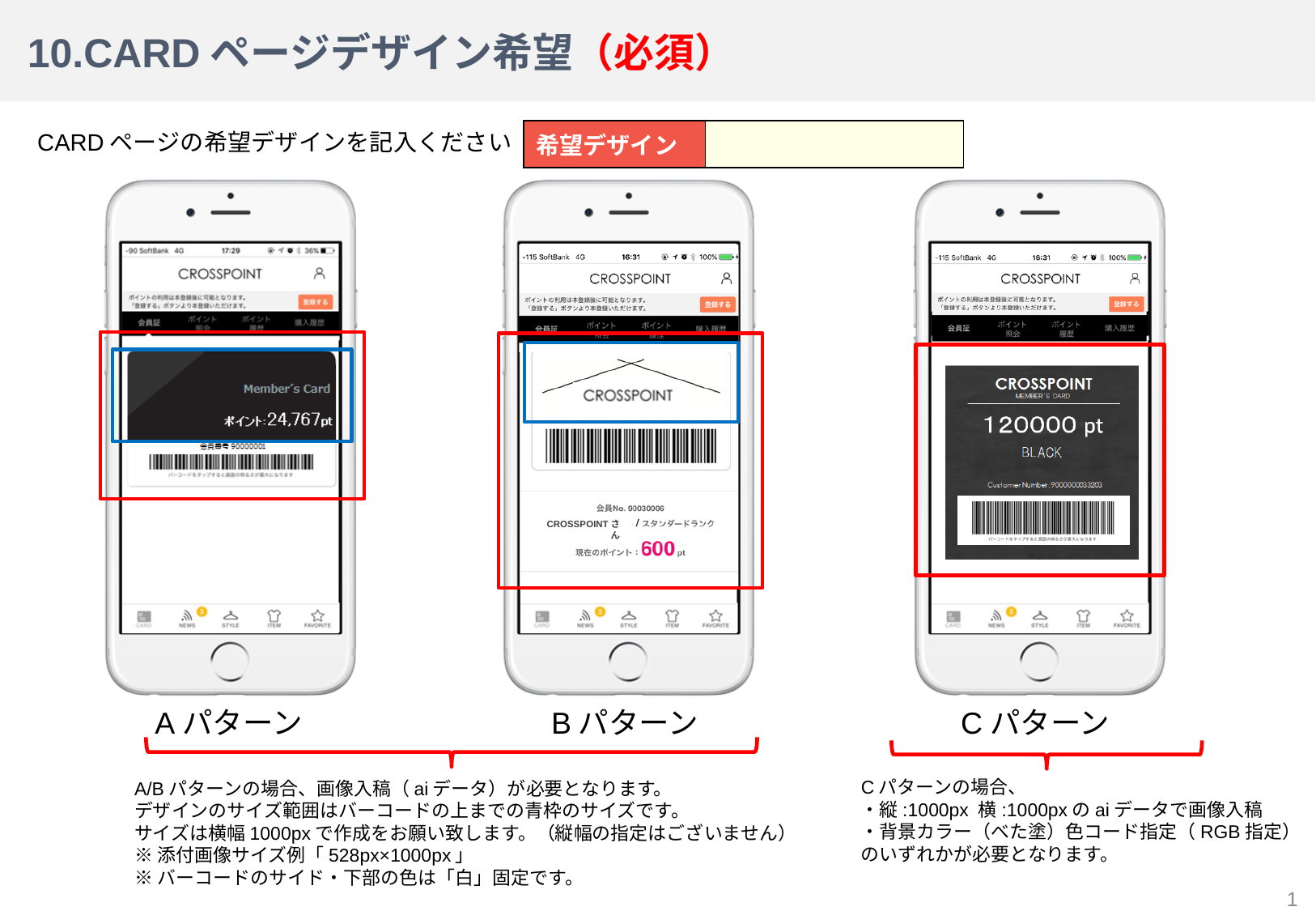

# 10.CARDページデザイン希望（必須）
| 希望デザイン |  |
| --- | --- |
17